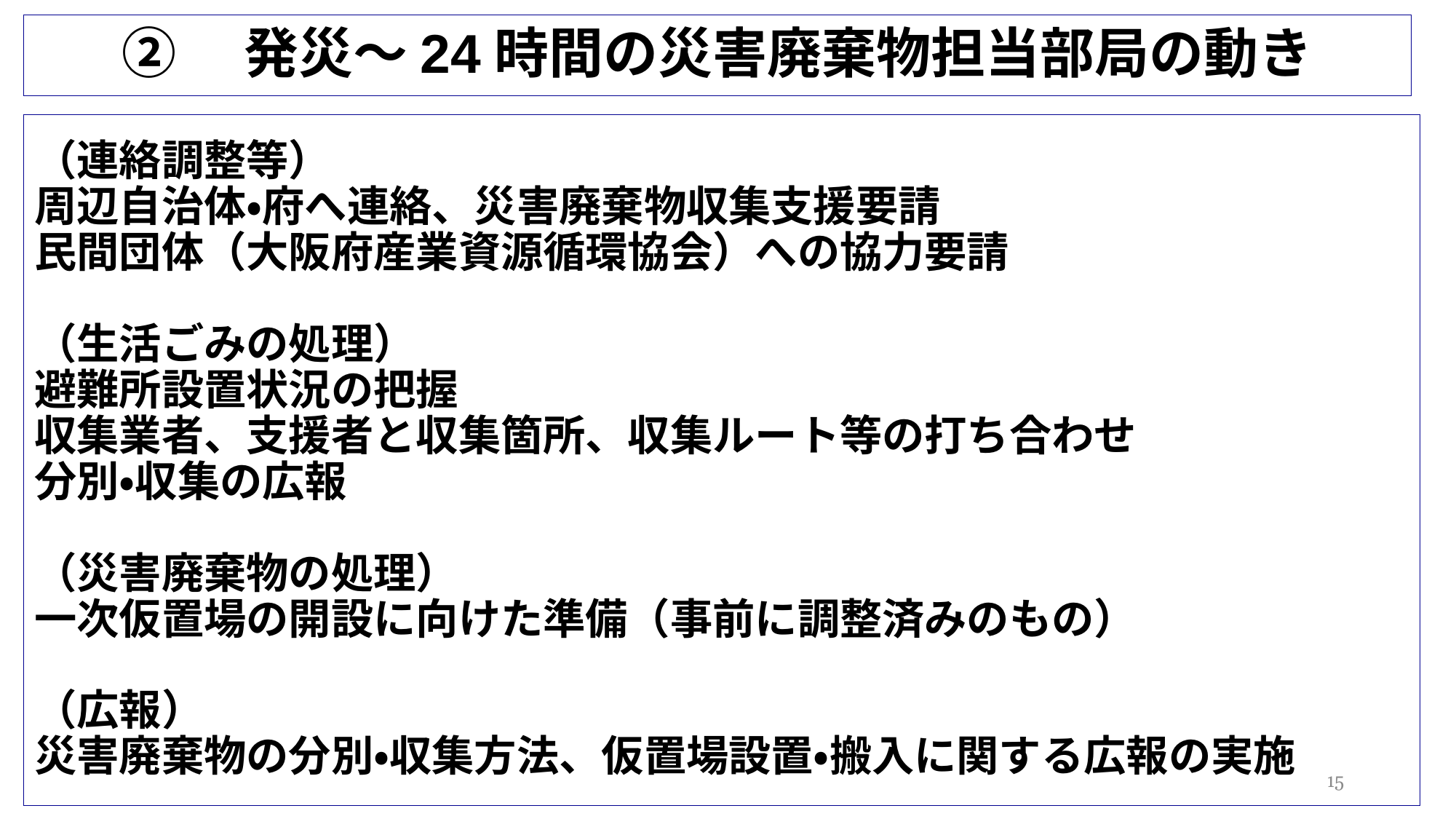

②　発災～24時間の災害廃棄物担当部局の動き
（連絡調整等）
周辺自治体・府へ連絡、災害廃棄物収集支援要請
民間団体（大阪府産業資源循環協会）への協力要請

（生活ごみの処理）
避難所設置状況の把握
収集業者、支援者と収集箇所、収集ルート等の打ち合わせ
分別・収集の広報

（災害廃棄物の処理）
一次仮置場の開設に向けた準備（事前に調整済みのもの）

（広報）
災害廃棄物の分別・収集方法、仮置場設置・搬入に関する広報の実施
15